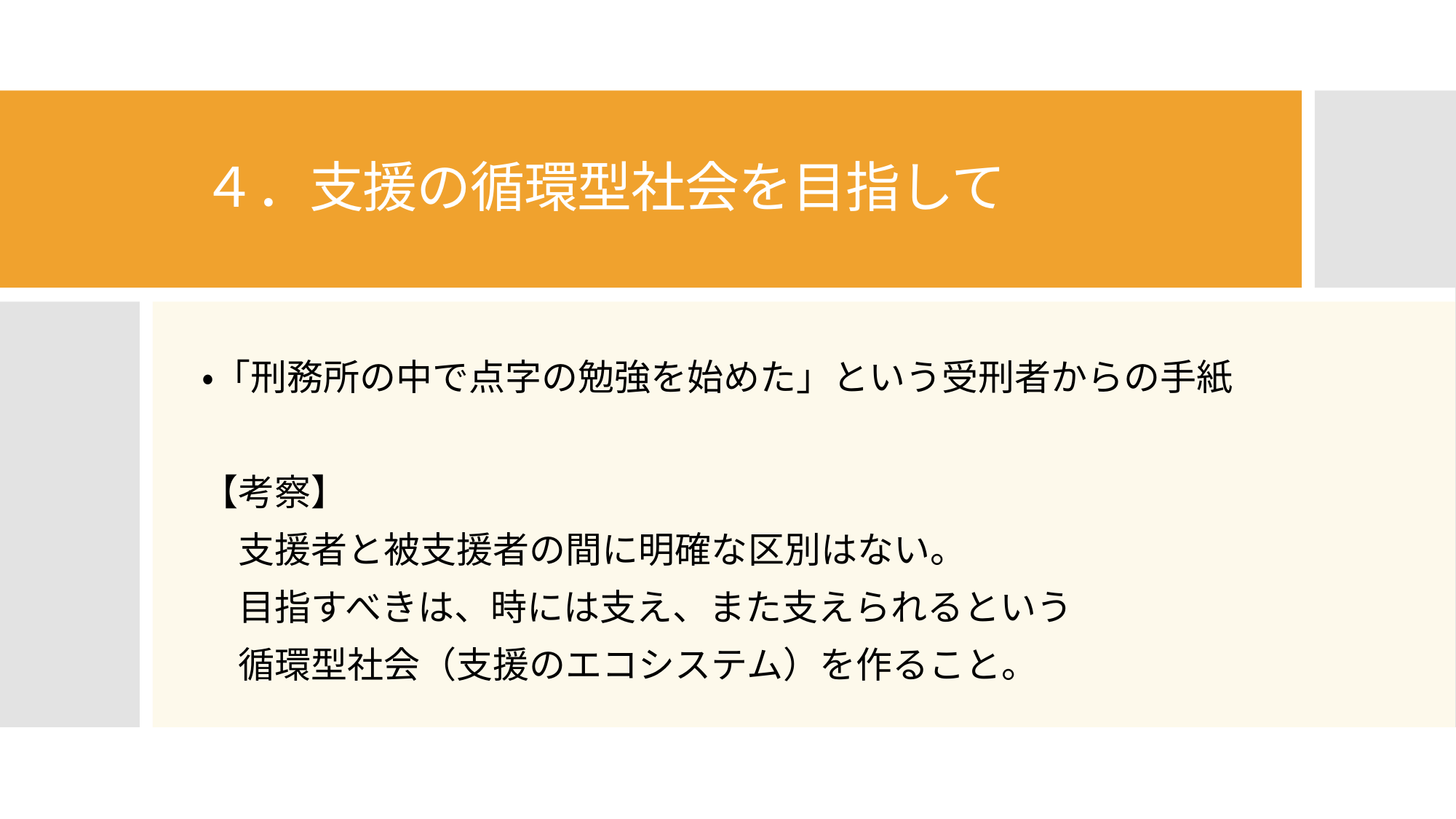

# ４．支援の循環型社会を目指して

・「刑務所の中で点字の勉強を始めた」という受刑者からの手紙

【考察】
　支援者と被支援者の間に明確な区別はない。
　目指すべきは、時には支え、また支えられるという
　循環型社会（支援のエコシステム）を作ること。